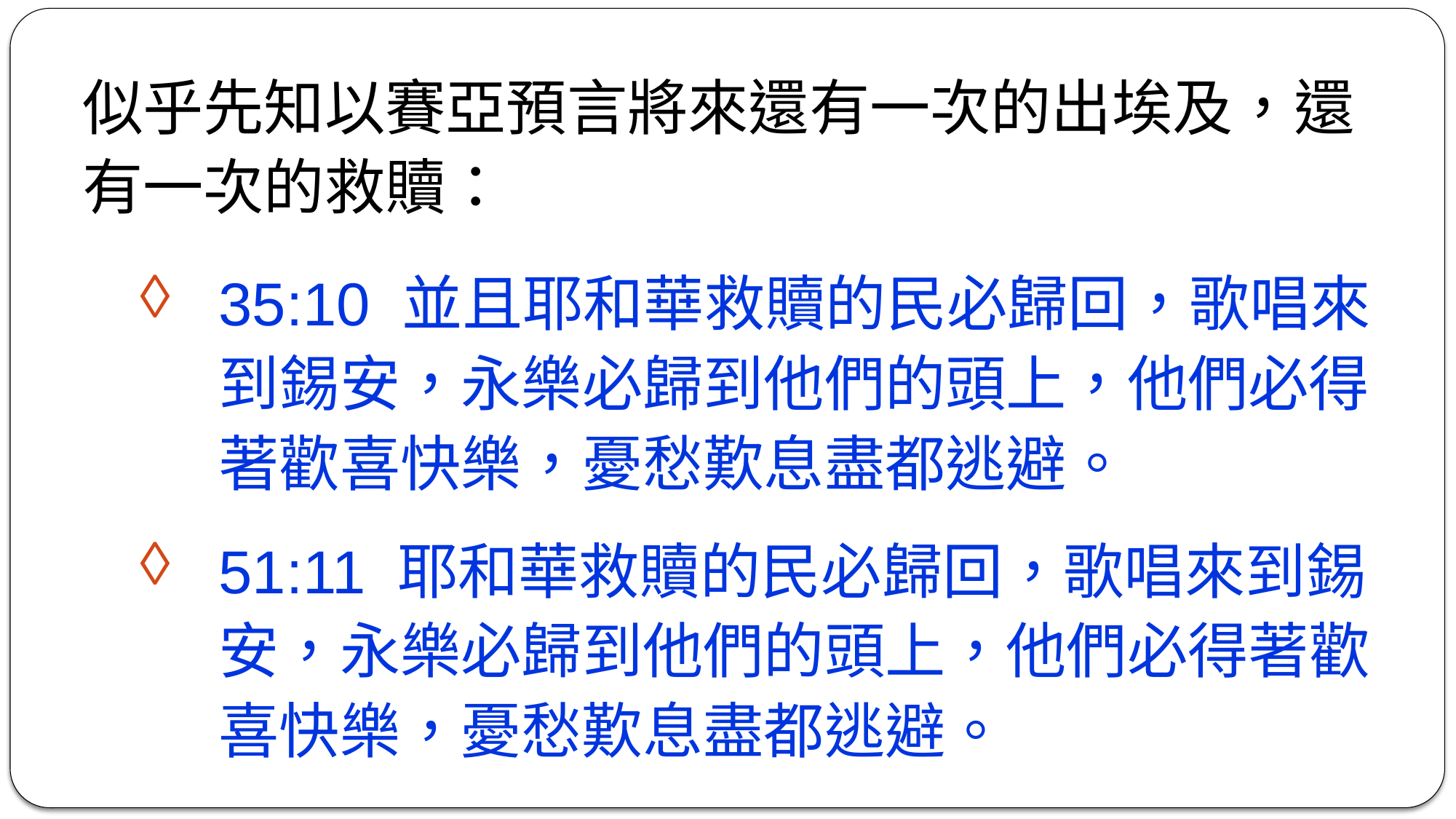

似乎先知以賽亞預言將來還有一次的出埃及，還有一次的救贖：
35:10 並且耶和華救贖的民必歸回，歌唱來到錫安，永樂必歸到他們的頭上，他們必得著歡喜快樂，憂愁歎息盡都逃避。
51:11 耶和華救贖的民必歸回，歌唱來到錫安，永樂必歸到他們的頭上，他們必得著歡喜快樂，憂愁歎息盡都逃避。